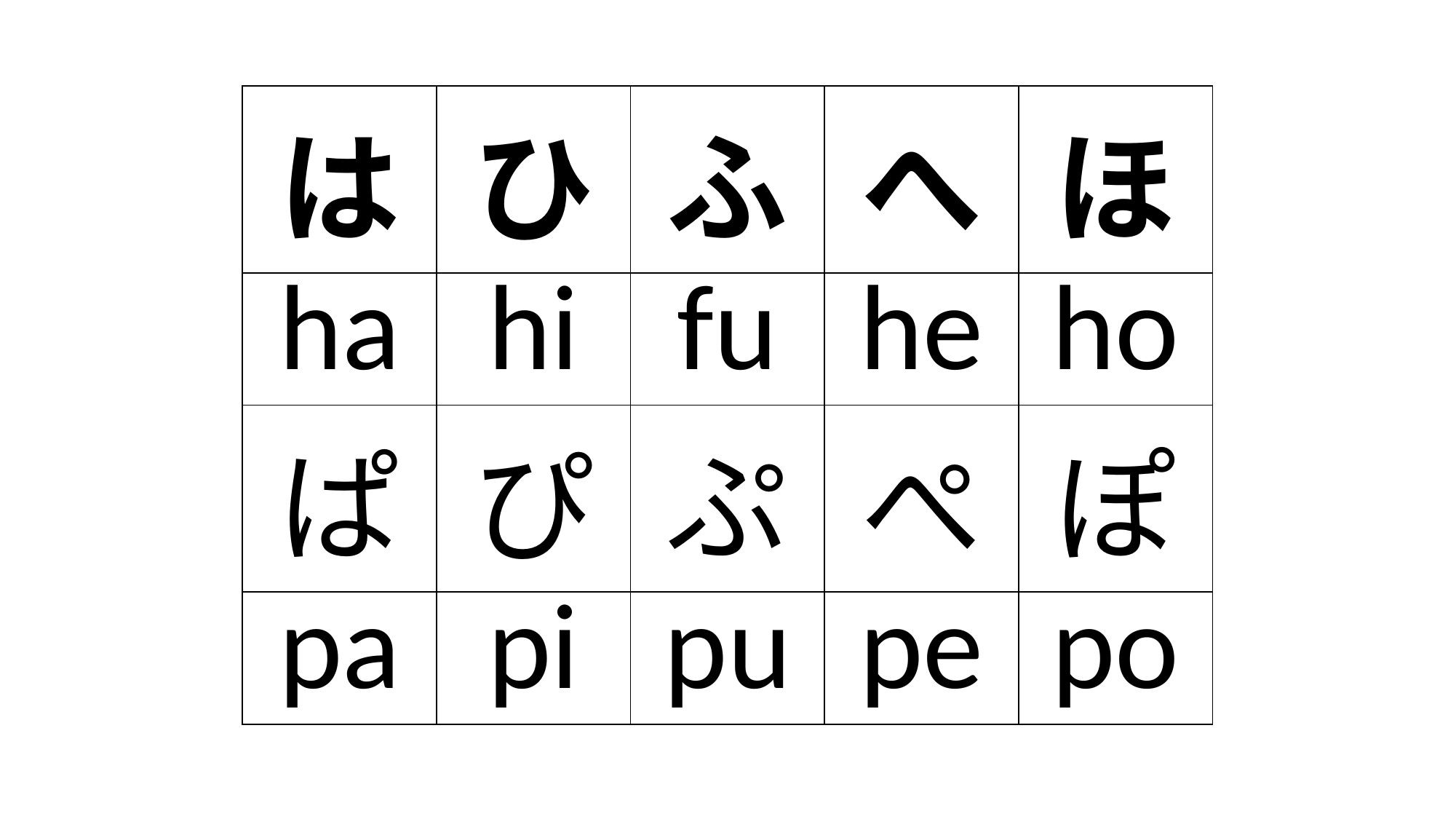

| は | ひ | ふ | へ | ほ |
| --- | --- | --- | --- | --- |
| ha | hi | fu | he | ho |
| ぱ | ぴ | ぷ | ぺ | ぽ |
| pa | pi | pu | pe | po |